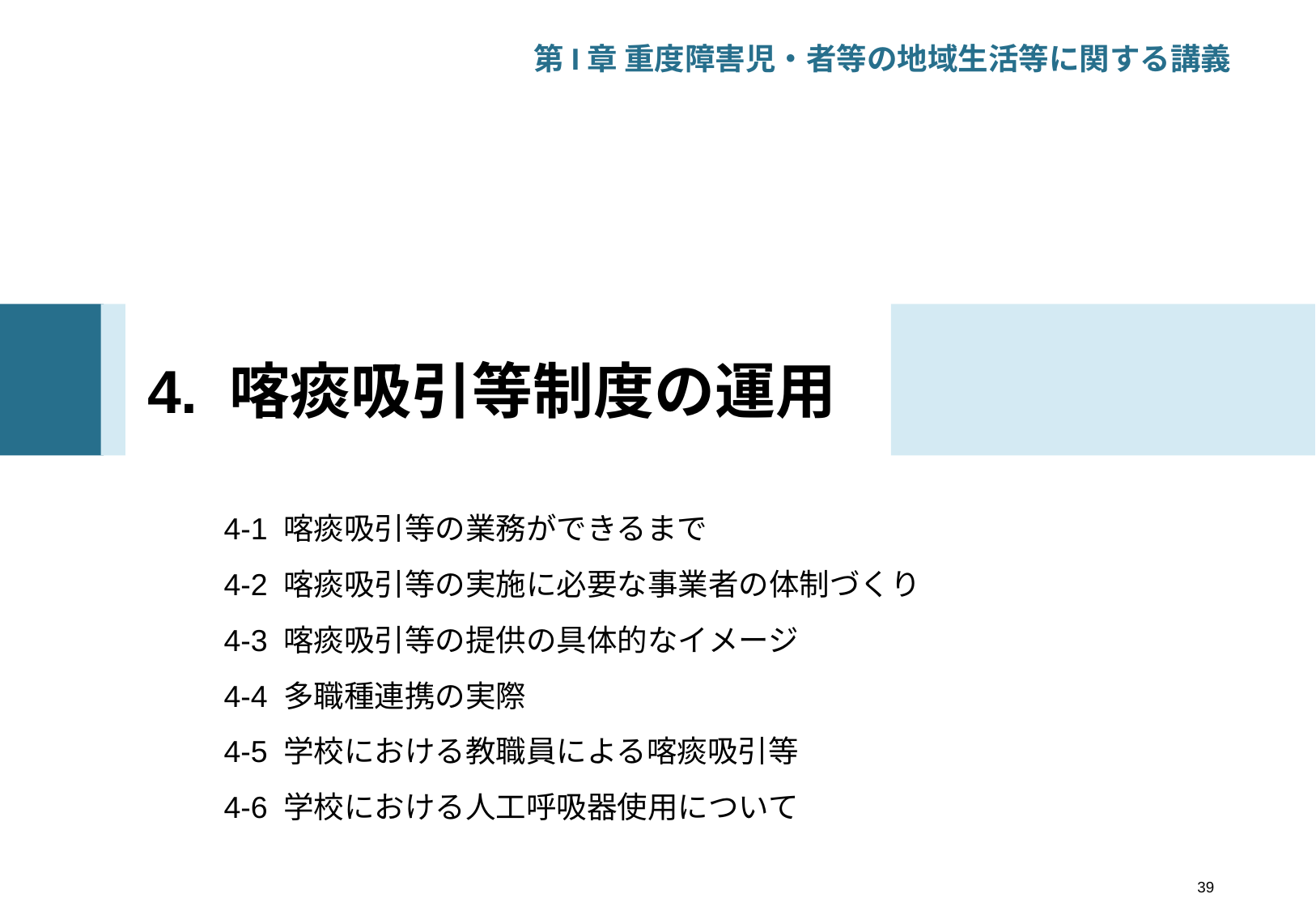

第I章 重度障害児・者等の地域生活等に関する講義

# 4. 喀痰吸引等制度の運用

4-1 喀痰吸引等の業務ができるまで
4-2 喀痰吸引等の実施に必要な事業者の体制づくり
4-3 喀痰吸引等の提供の具体的なイメージ
4-4 多職種連携の実際
4-5 学校における教職員による喀痰吸引等
4-6 学校における人工呼吸器使用について
39